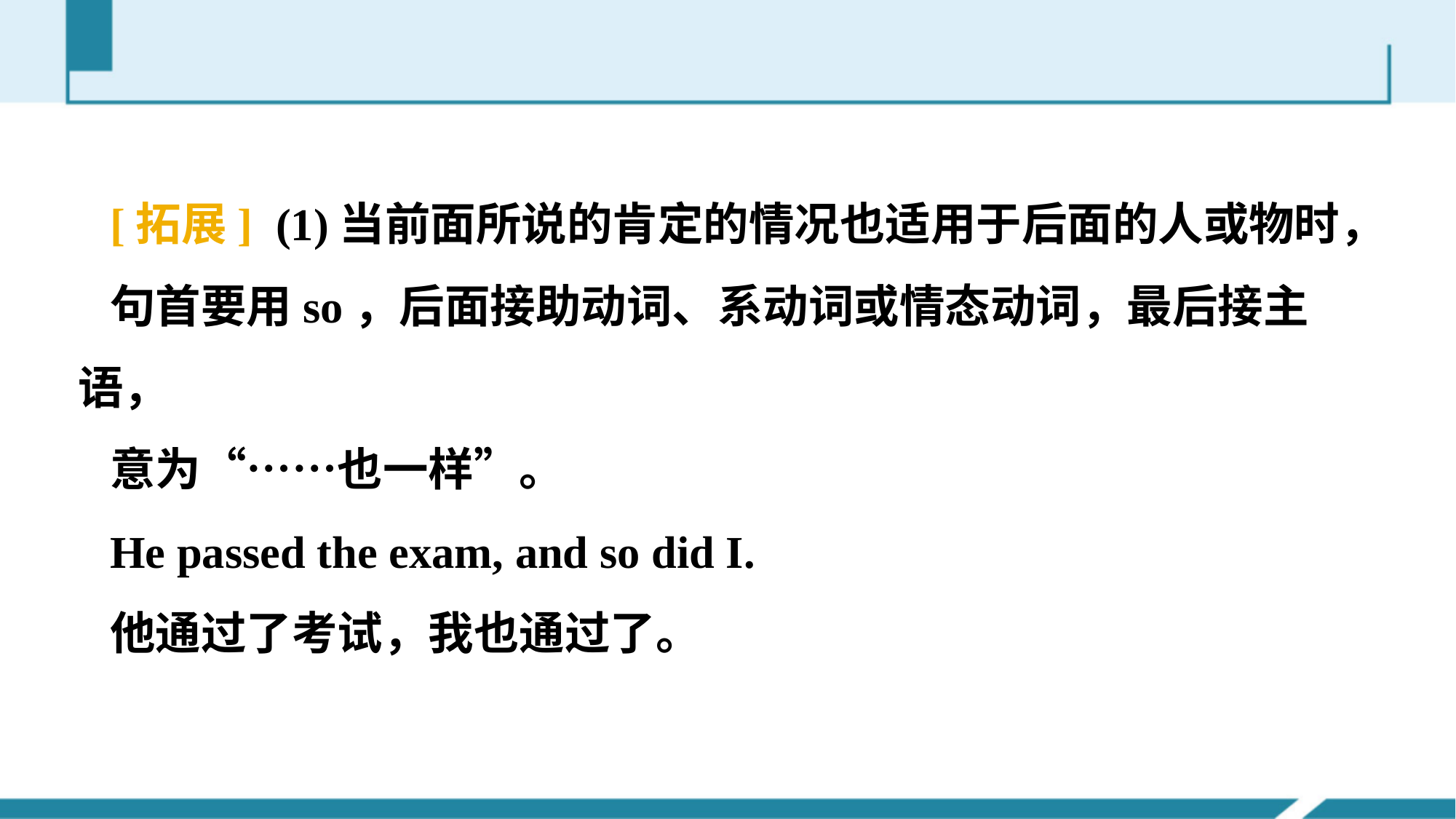

[拓展]  (1)当前面所说的肯定的情况也适用于后面的人或物时，
句首要用so，后面接助动词、系动词或情态动词，最后接主语，
意为“……也一样”。
He passed the exam, and so did I.
他通过了考试，我也通过了。